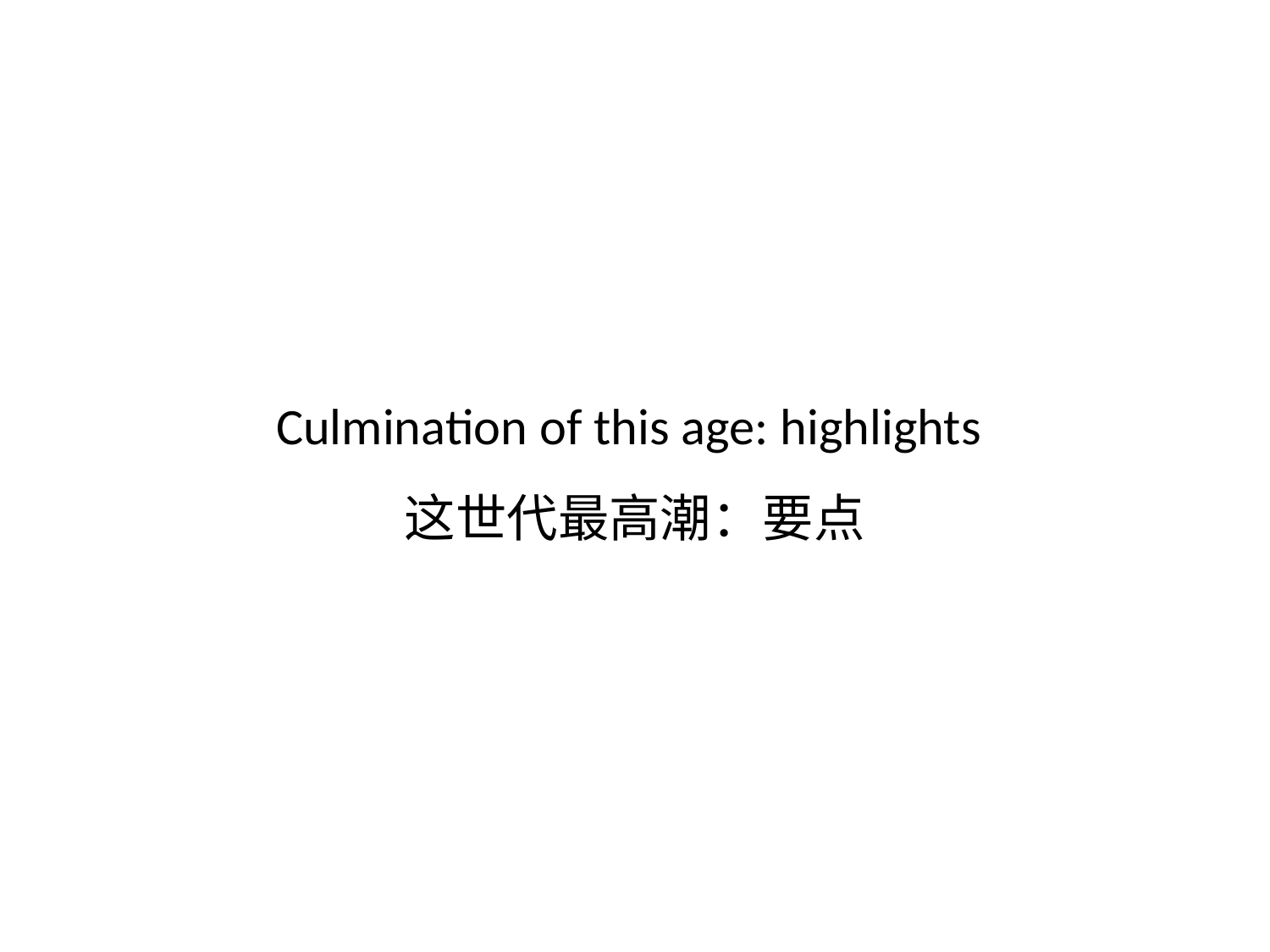

# Culmination of this age: highlights 这世代最高潮：要点